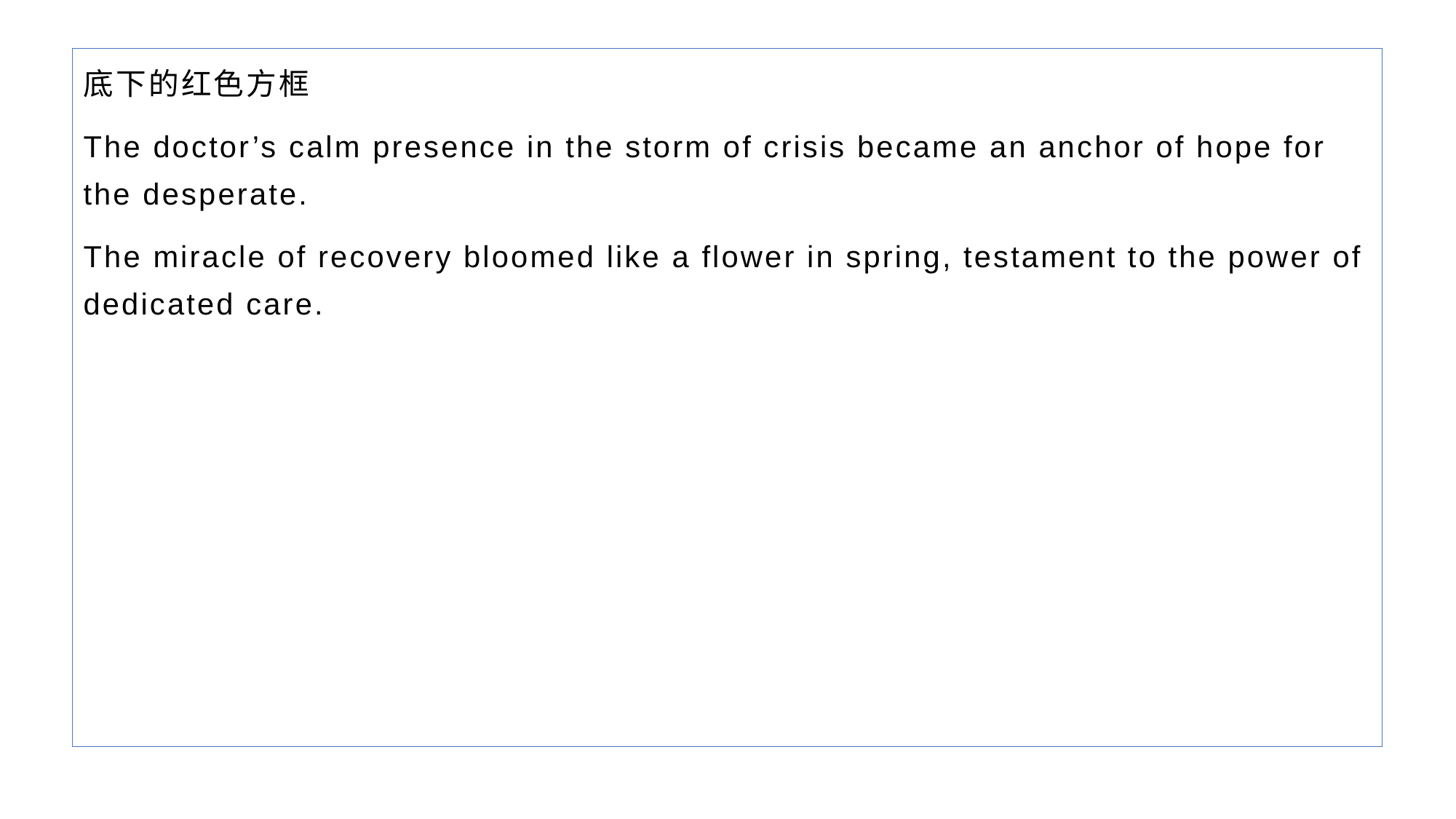

底下的红色方框
The doctor’s calm presence in the storm of crisis became an anchor of hope for the desperate.
The miracle of recovery bloomed like a flower in spring, testament to the power of dedicated care.